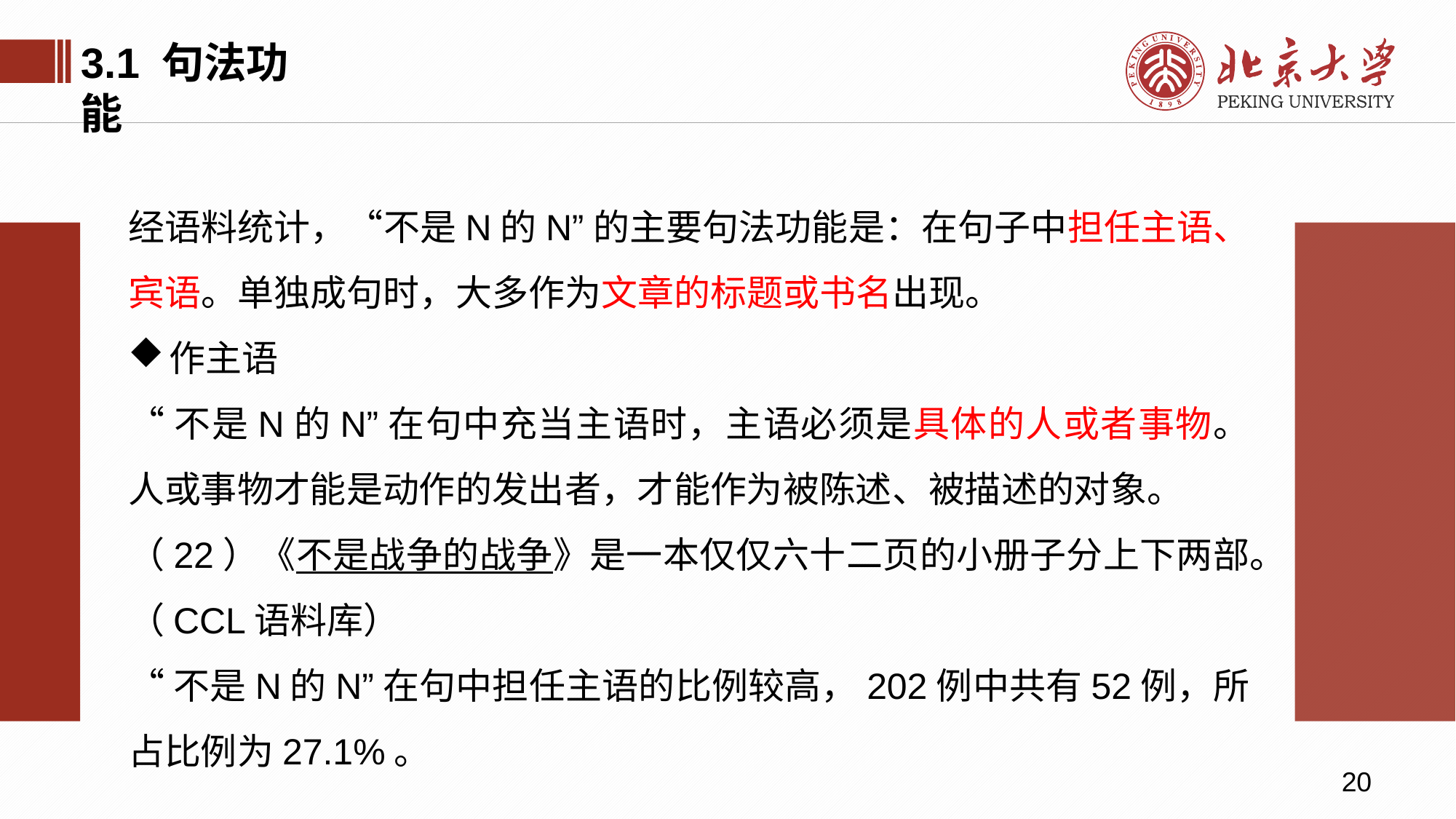

3.1 句法功能
经语料统计，“不是N的N”的主要句法功能是：在句子中担任主语、宾语。单独成句时，大多作为文章的标题或书名出现。
作主语
“不是N的N”在句中充当主语时，主语必须是具体的人或者事物。人或事物才能是动作的发出者，才能作为被陈述、被描述的对象。
（22）《不是战争的战争》是一本仅仅六十二页的小册子分上下两部。（CCL语料库）
“不是N的N”在句中担任主语的比例较高，202例中共有52例，所占比例为27.1%。
20